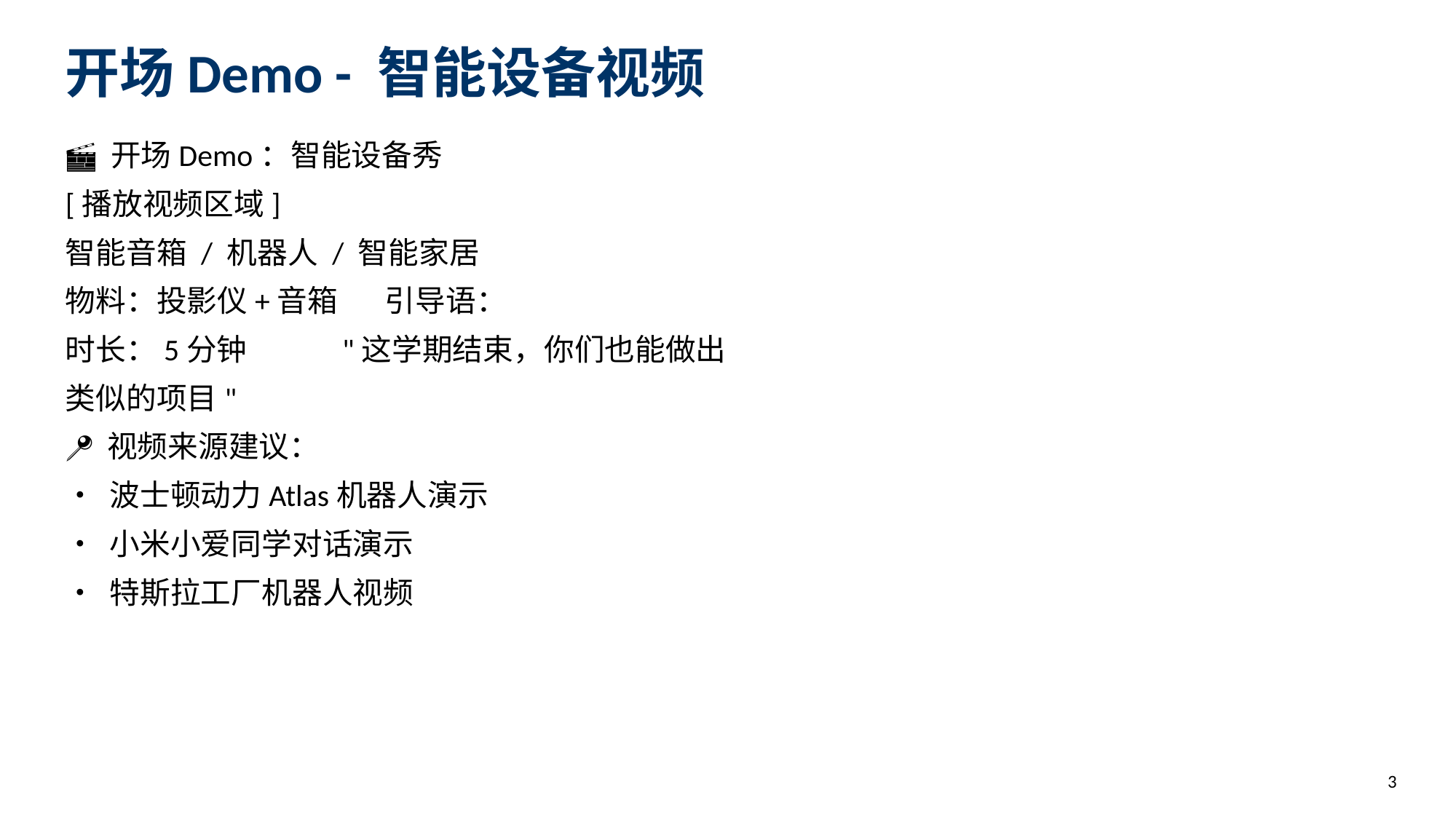

开场Demo - 智能设备视频
🎬 开场Demo：智能设备秀
[播放视频区域]
智能音箱 / 机器人 / 智能家居
物料：投影仪+音箱       引导语：
时长：5分钟             "这学期结束，你们也能做出
类似的项目"
📍 视频来源建议：
• 波士顿动力Atlas机器人演示
• 小米小爱同学对话演示
• 特斯拉工厂机器人视频
3